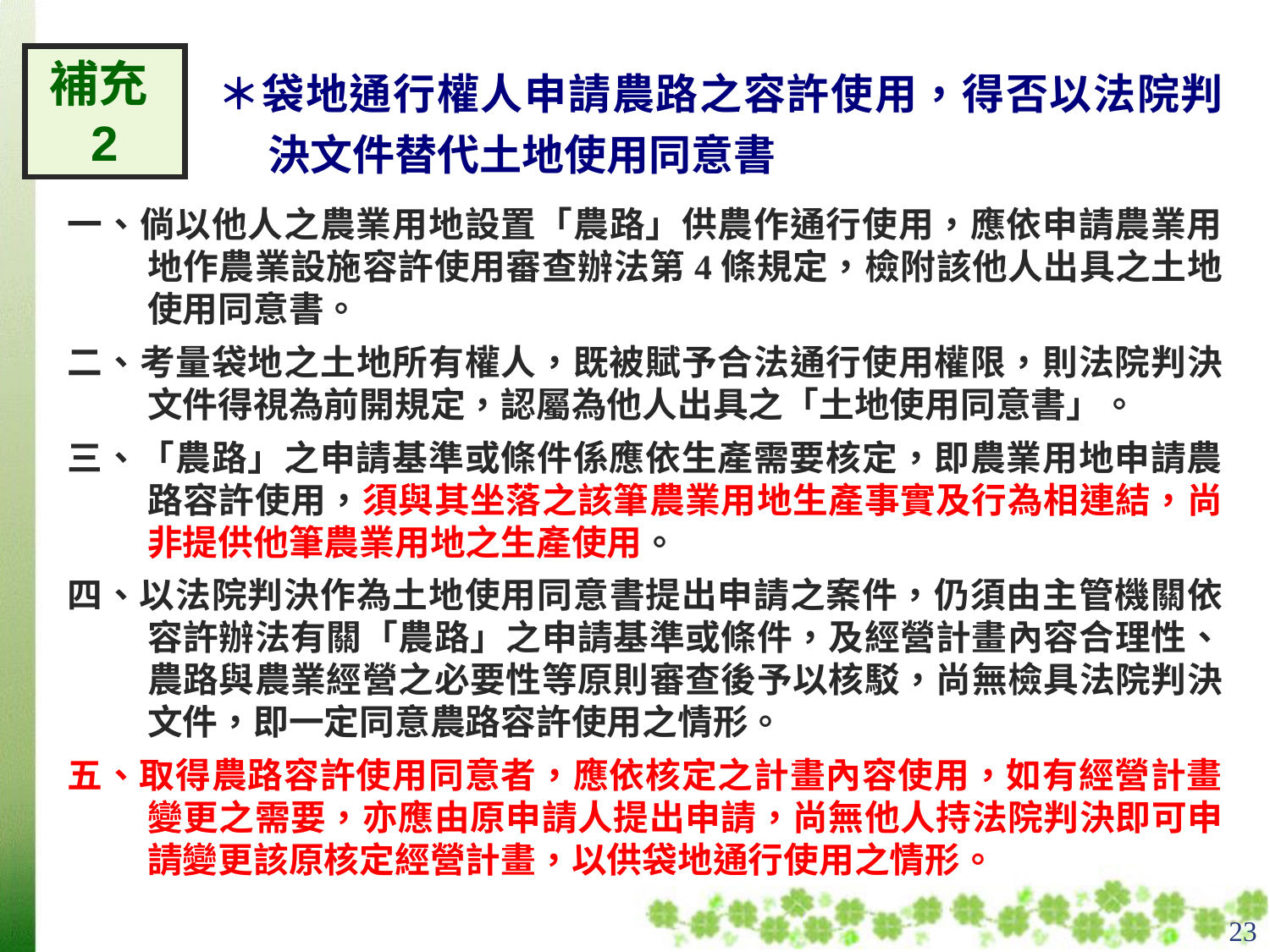

補充2
＊袋地通行權人申請農路之容許使用，得否以法院判決文件替代土地使用同意書
一、倘以他人之農業用地設置「農路」供農作通行使用，應依申請農業用地作農業設施容許使用審查辦法第4條規定，檢附該他人出具之土地使用同意書。
二、考量袋地之土地所有權人，既被賦予合法通行使用權限，則法院判決文件得視為前開規定，認屬為他人出具之「土地使用同意書」。
三、「農路」之申請基準或條件係應依生產需要核定，即農業用地申請農路容許使用，須與其坐落之該筆農業用地生產事實及行為相連結，尚非提供他筆農業用地之生產使用。
四、以法院判決作為土地使用同意書提出申請之案件，仍須由主管機關依容許辦法有關「農路」之申請基準或條件，及經營計畫內容合理性、農路與農業經營之必要性等原則審查後予以核駁，尚無檢具法院判決文件，即一定同意農路容許使用之情形。
五、取得農路容許使用同意者，應依核定之計畫內容使用，如有經營計畫變更之需要，亦應由原申請人提出申請，尚無他人持法院判決即可申請變更該原核定經營計畫，以供袋地通行使用之情形。
23